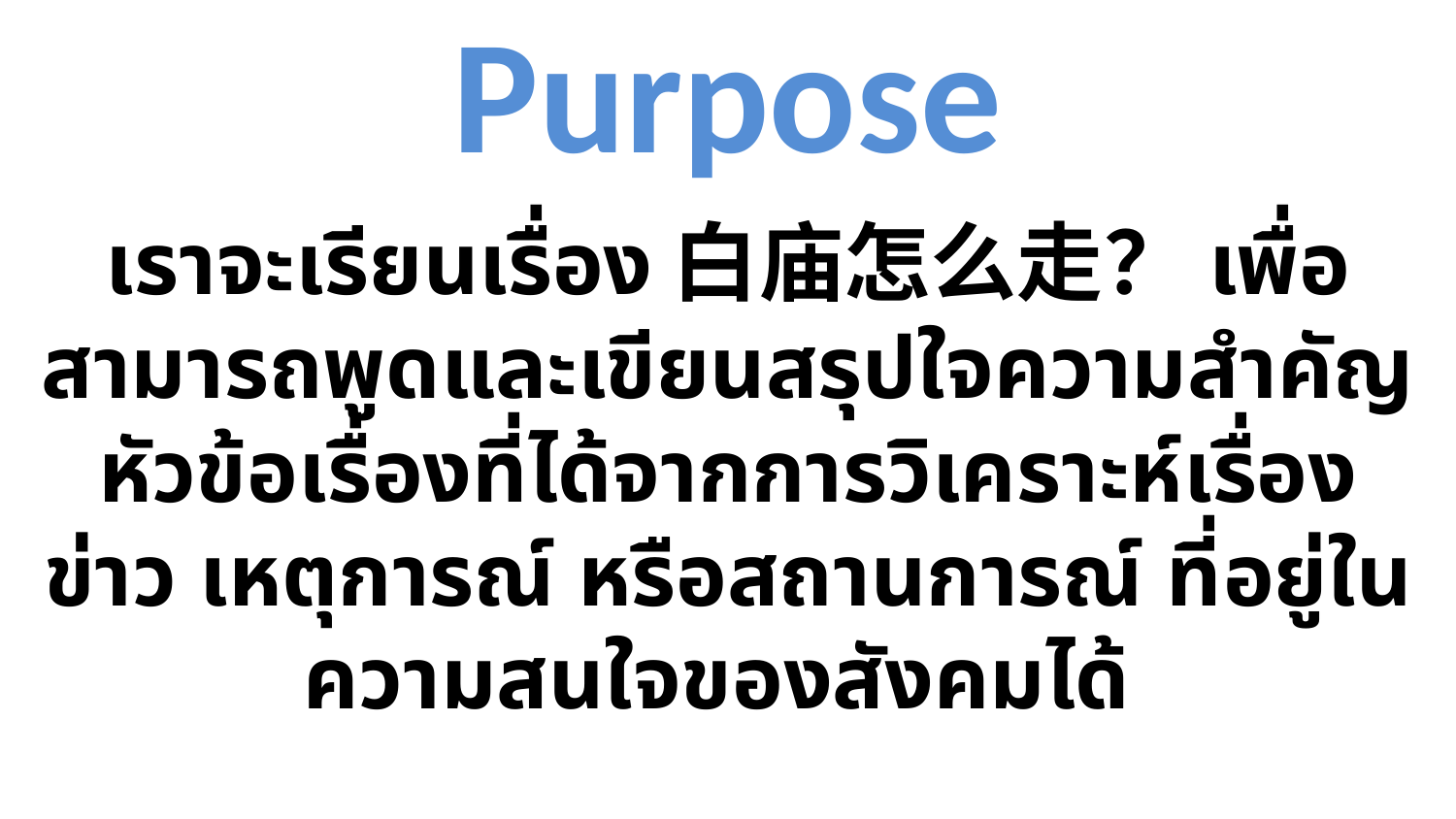

# Purpose
เราจะเรียนเรื่อง白庙怎么走？เพื่อสามารถพูดและเขียนสรุปใจความสำคัญ หัวข้อเรื่องที่ได้จากการวิเคราะห์เรื่องข่าว เหตุการณ์ หรือสถานการณ์ ที่อยู่ในความสนใจของสังคมได้